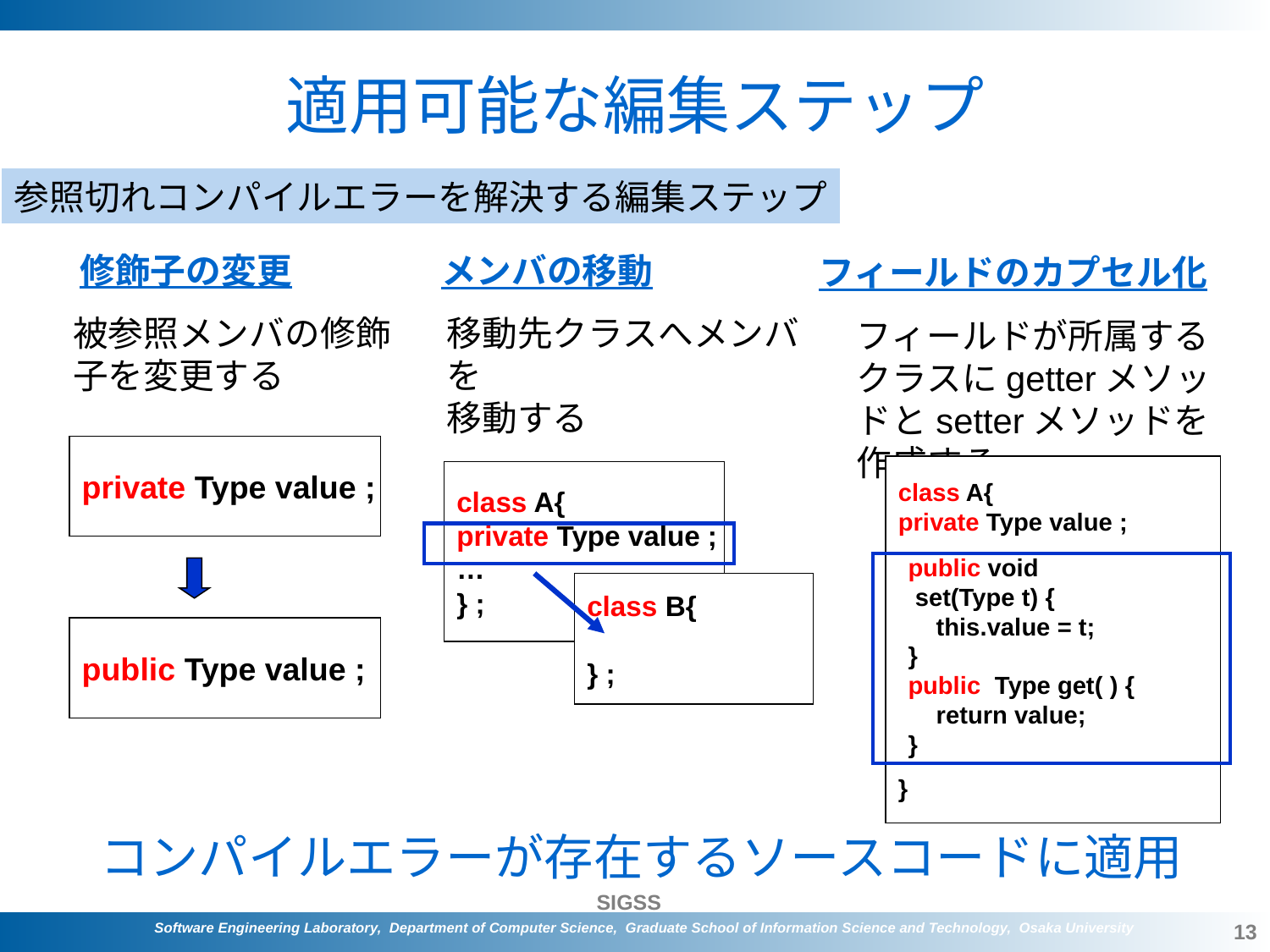

# 適用可能な編集ステップ
参照切れコンパイルエラーを解決する編集ステップ
修飾子の変更
メンバの移動
フィールドのカプセル化
被参照メンバの修飾子を変更する
移動先クラスへメンバを
移動する
フィールドが所属するクラスにgetterメソッドとsetterメソッドを作成する
private Type value ;
class A{
private Type value ;

}
class A{
private Type value ;
…
} ;

public void
 set(Type t) {
    this.value = t;
}
public  Type get( ) {
    return value;
}

class B{

} ;
public Type value ;
コンパイルエラーが存在するソースコードに適用

13
Software Engineering Laboratory,  Department of Computer Science,  Graduate School of Information Science and Technology,  Osaka University